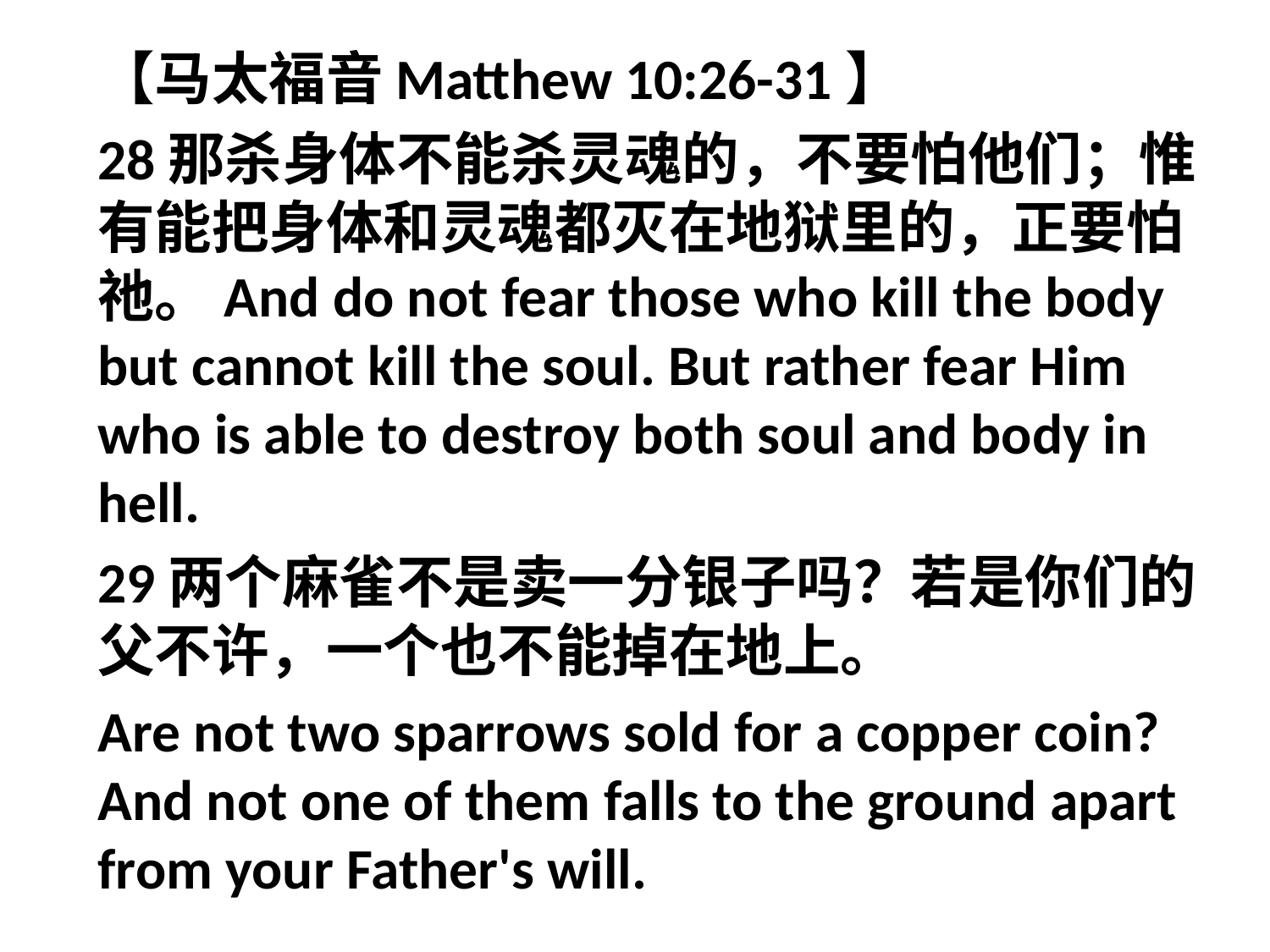

【马太福音Matthew 10:26-31】
28那杀身体不能杀灵魂的，不要怕他们；惟有能把身体和灵魂都灭在地狱里的，正要怕祂。And do not fear those who kill the body but cannot kill the soul. But rather fear Him who is able to destroy both soul and body in hell.
29两个麻雀不是卖一分银子吗？若是你们的父不许，一个也不能掉在地上。
Are not two sparrows sold for a copper coin? And not one of them falls to the ground apart from your Father's will.